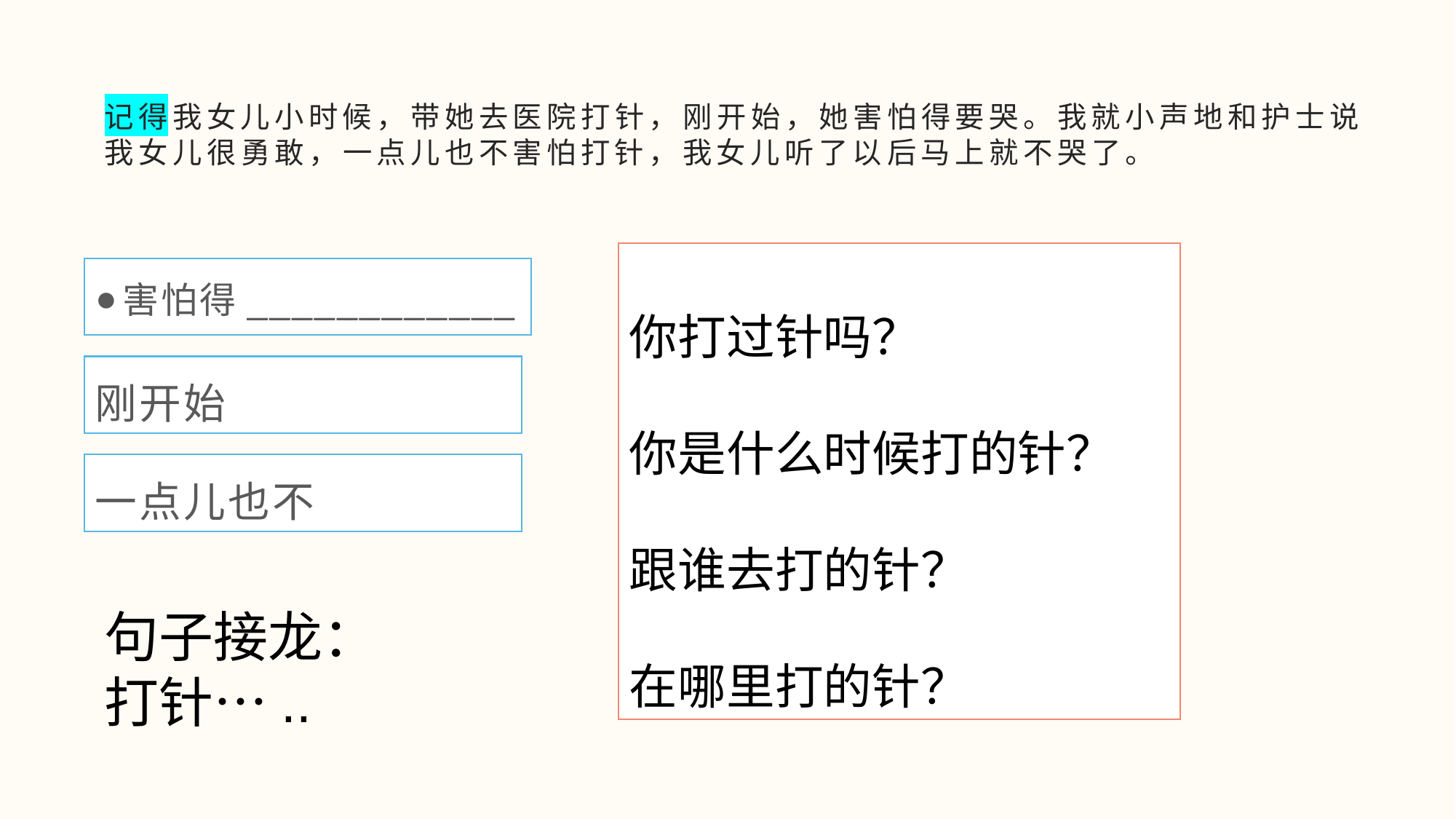

# 记得我女儿小时候，带她去医院打针，刚开始，她害怕得要哭。我就小声地和护士说我女儿很勇敢，一点儿也不害怕打针，我女儿听了以后马上就不哭了。
你打过针吗？
你是什么时候打的针？
跟谁去打的针？
在哪里打的针？
害怕得____________
刚开始
一点儿也不
句子接龙：打针…..